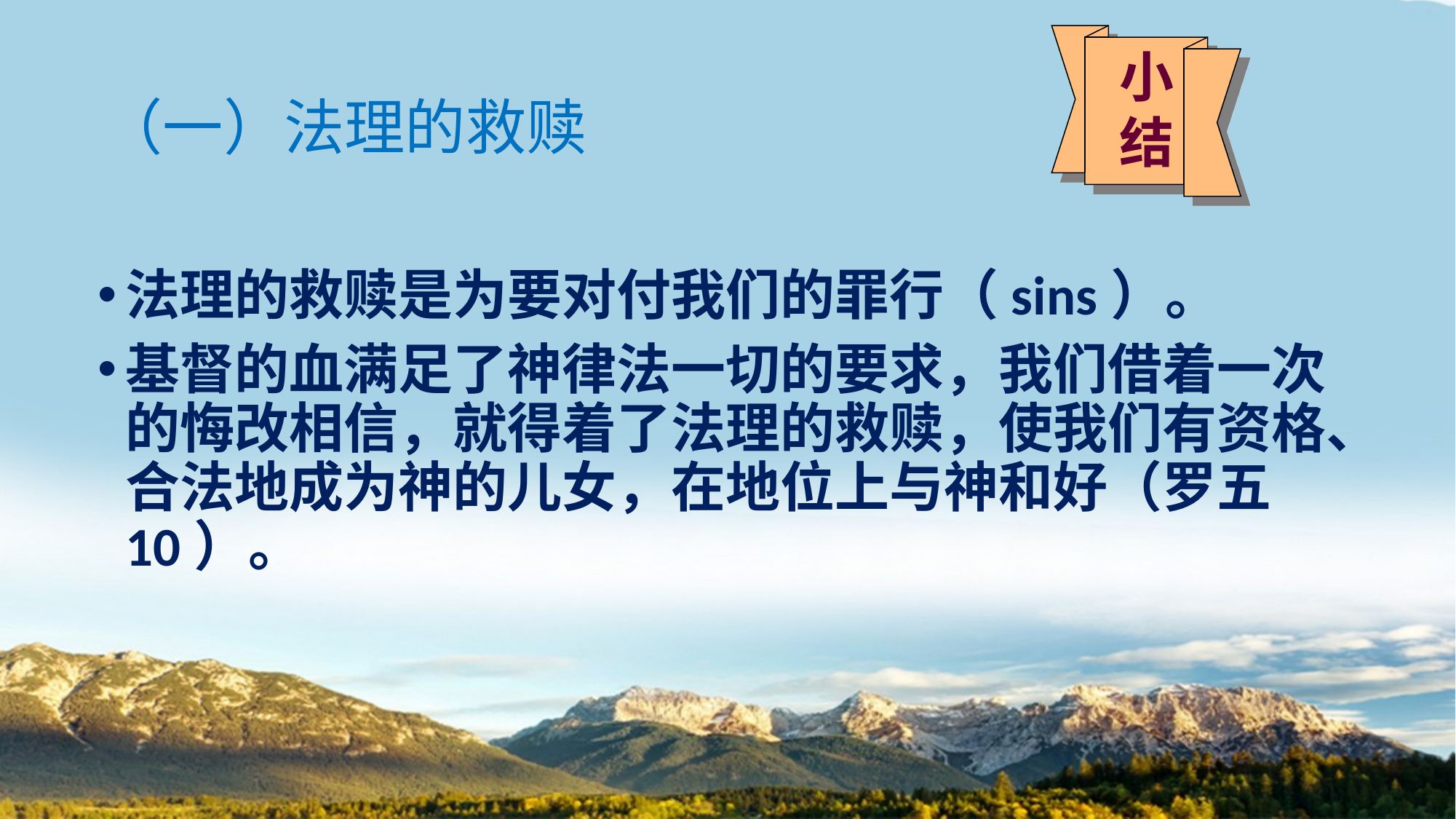

小结
（一）法理的救赎
法理的救赎是为要对付我们的罪行（sins）。
基督的血满足了神律法一切的要求，我们借着一次的悔改相信，就得着了法理的救赎，使我们有资格、合法地成为神的儿女，在地位上与神和好（罗五10）。